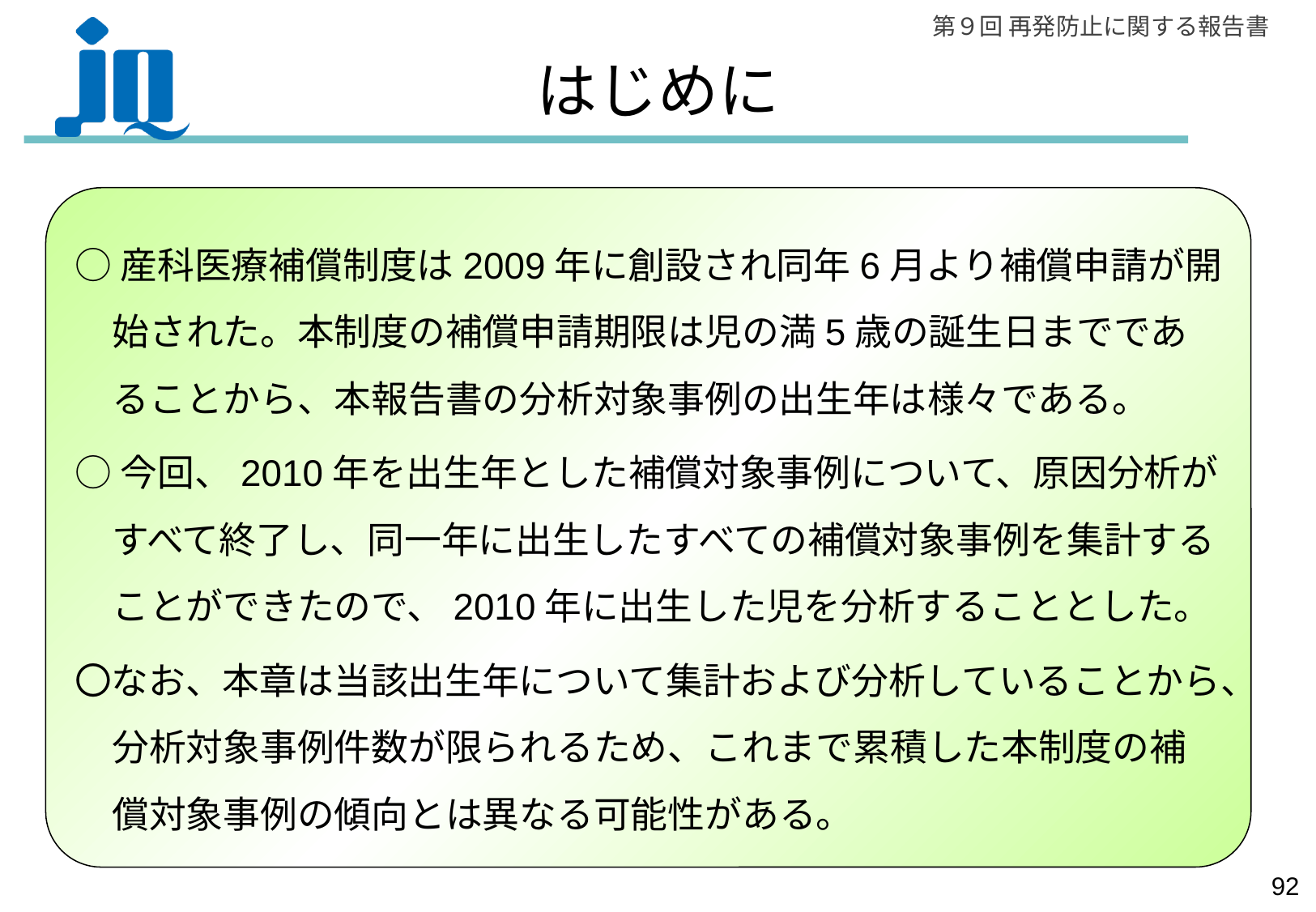

# はじめに
○産科医療補償制度は2009年に創設され同年6月より補償申請が開始された。本制度の補償申請期限は児の満5歳の誕生日までであることから、本報告書の分析対象事例の出生年は様々である。
○今回、2010年を出生年とした補償対象事例について、原因分析がすべて終了し、同一年に出生したすべての補償対象事例を集計することができたので、2010年に出生した児を分析することとした。
〇なお、本章は当該出生年について集計および分析していることから、分析対象事例件数が限られるため、これまで累積した本制度の補償対象事例の傾向とは異なる可能性がある。
92